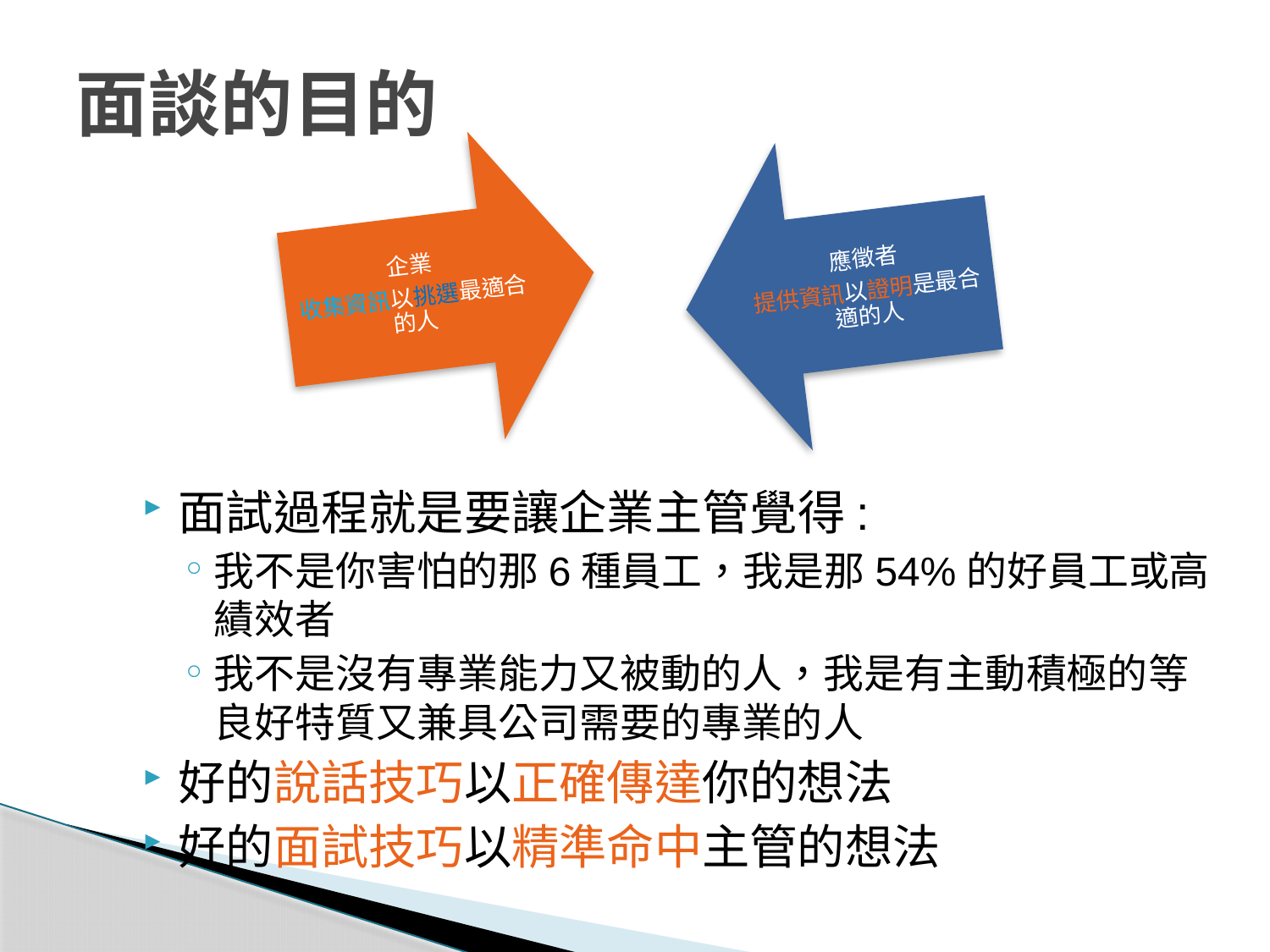

# 面談的目的
企業
收集資訊以挑選最適合的人
應徵者
提供資訊以證明是最合適的人
面試過程就是要讓企業主管覺得:
我不是你害怕的那6種員工，我是那54%的好員工或高績效者
我不是沒有專業能力又被動的人，我是有主動積極的等良好特質又兼具公司需要的專業的人
好的說話技巧以正確傳達你的想法
好的面試技巧以精準命中主管的想法